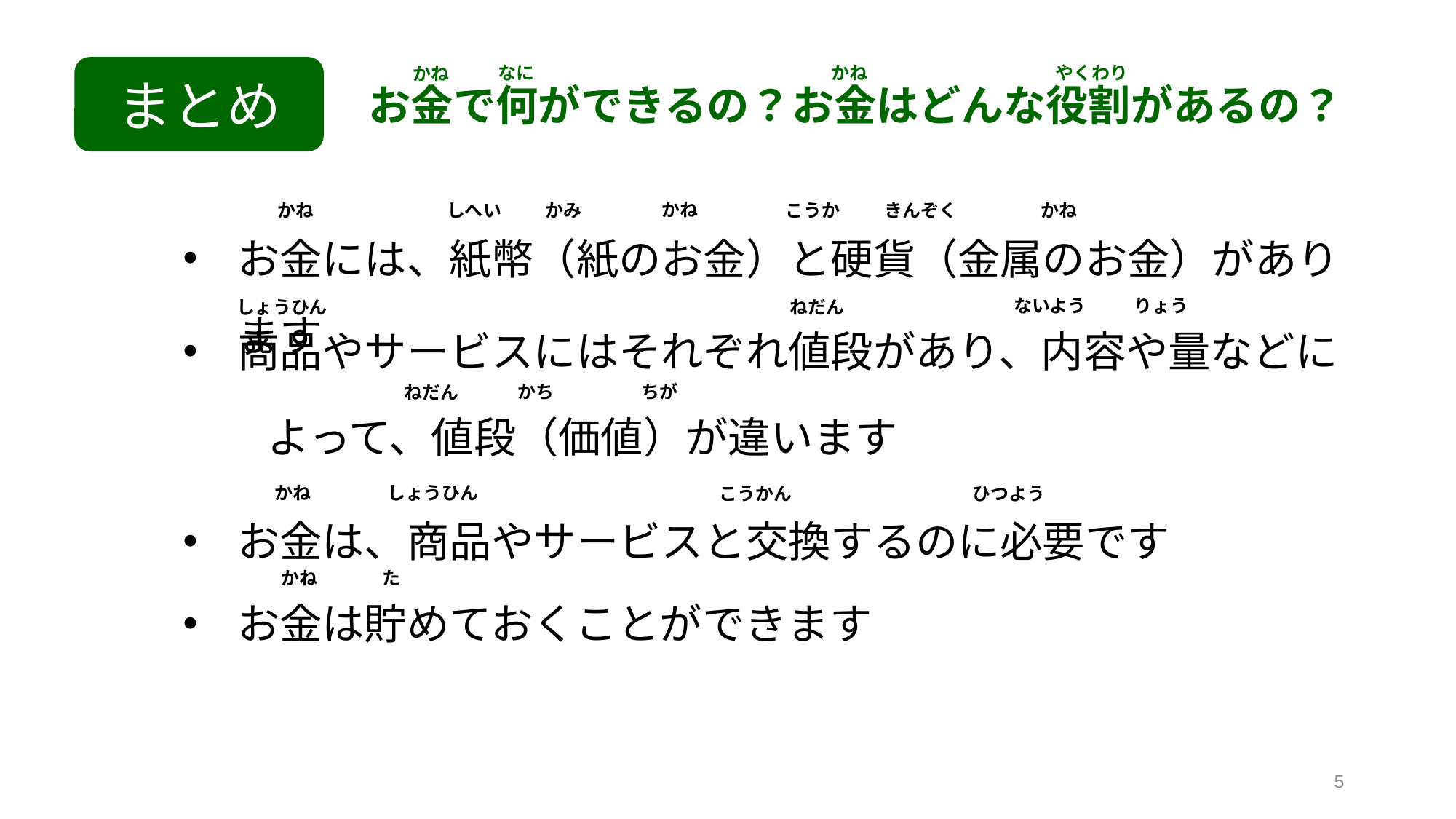

なに
かね
やくわり
かね
お金で何ができるの？お金はどんな役割があるの？
まとめ
かね
かね
しへい
かみ
こうか
きんぞく
かね
お金には、紙幣（紙のお金）と硬貨（金属のお金）があります
ないよう
りょう
ねだん
しょうひん
商品やサービスにはそれぞれ値段があり、内容や量などに
　　よって、値段（価値）が違います
かち
ちが
ねだん
かね
しょうひん
こうかん
ひつよう
お金は、商品やサービスと交換するのに必要です
た
かね
お金は貯めておくことができます
5